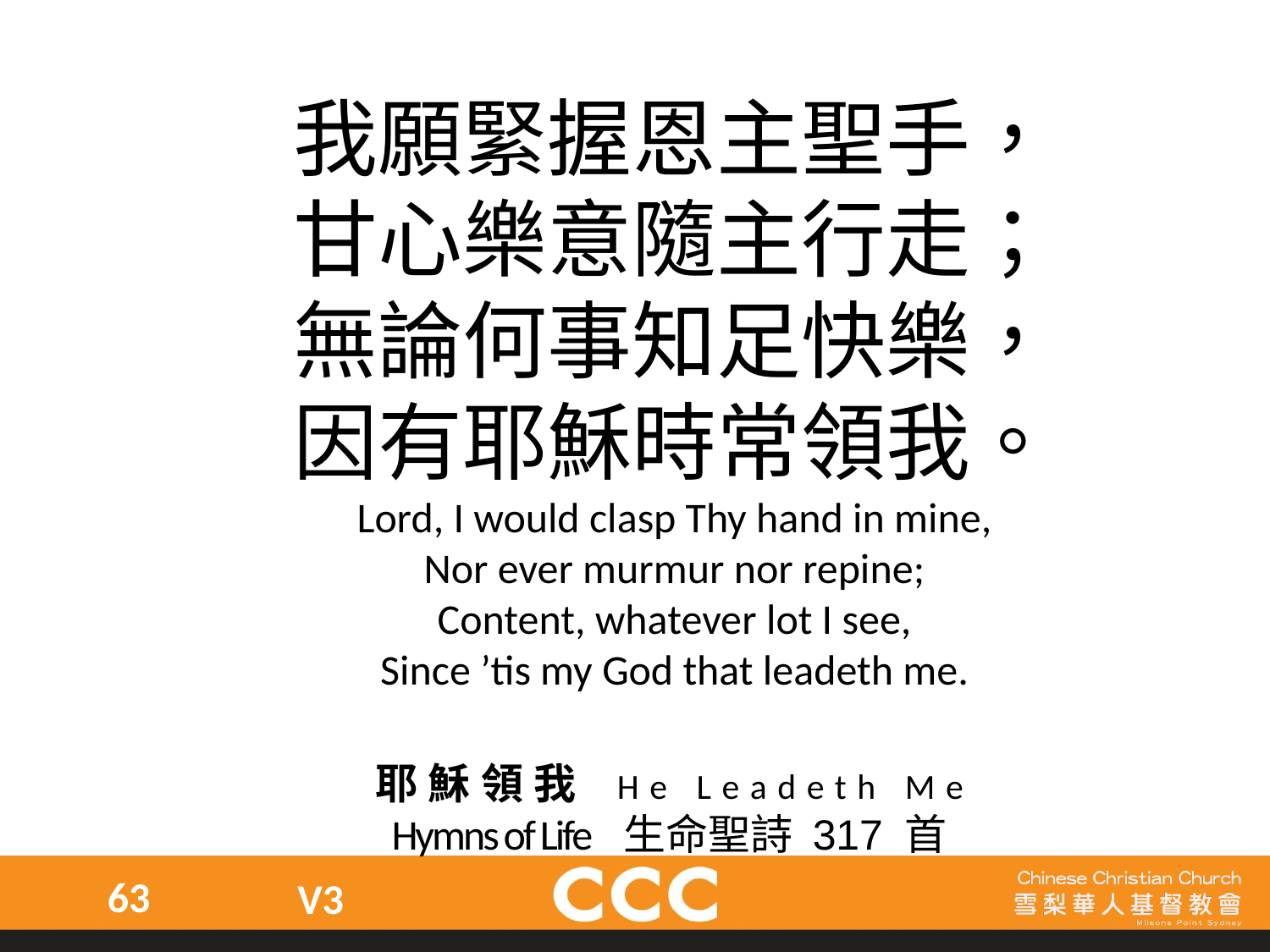

我願緊握恩主聖手，
甘心樂意隨主行走；
無論何事知足快樂，
因有耶穌時常領我。
Lord, I would clasp Thy hand in mine,
Nor ever murmur nor repine;
Content, whatever lot I see,
Since ’tis my God that leadeth me.
耶穌領我 He Leadeth Me
Hymns of Life   生命聖詩 317 首
63
V3